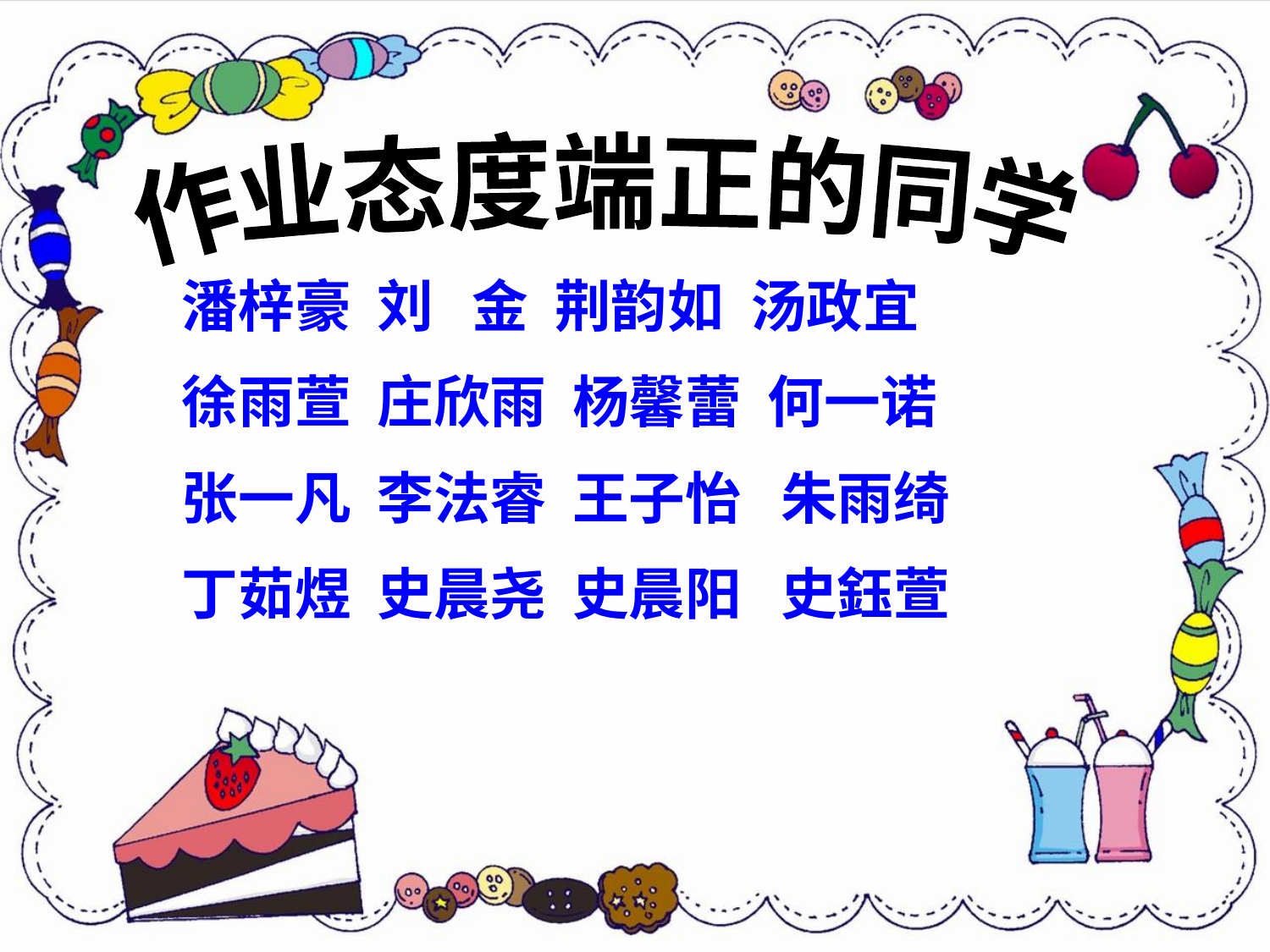

作业态度端正的同学
潘梓豪  刘   金  荆韵如  汤政宜
徐雨萱  庄欣雨  杨馨蕾  何一诺
张一凡  李法睿  王子怡   朱雨绮
丁茹煜  史晨尧  史晨阳   史鈺萱